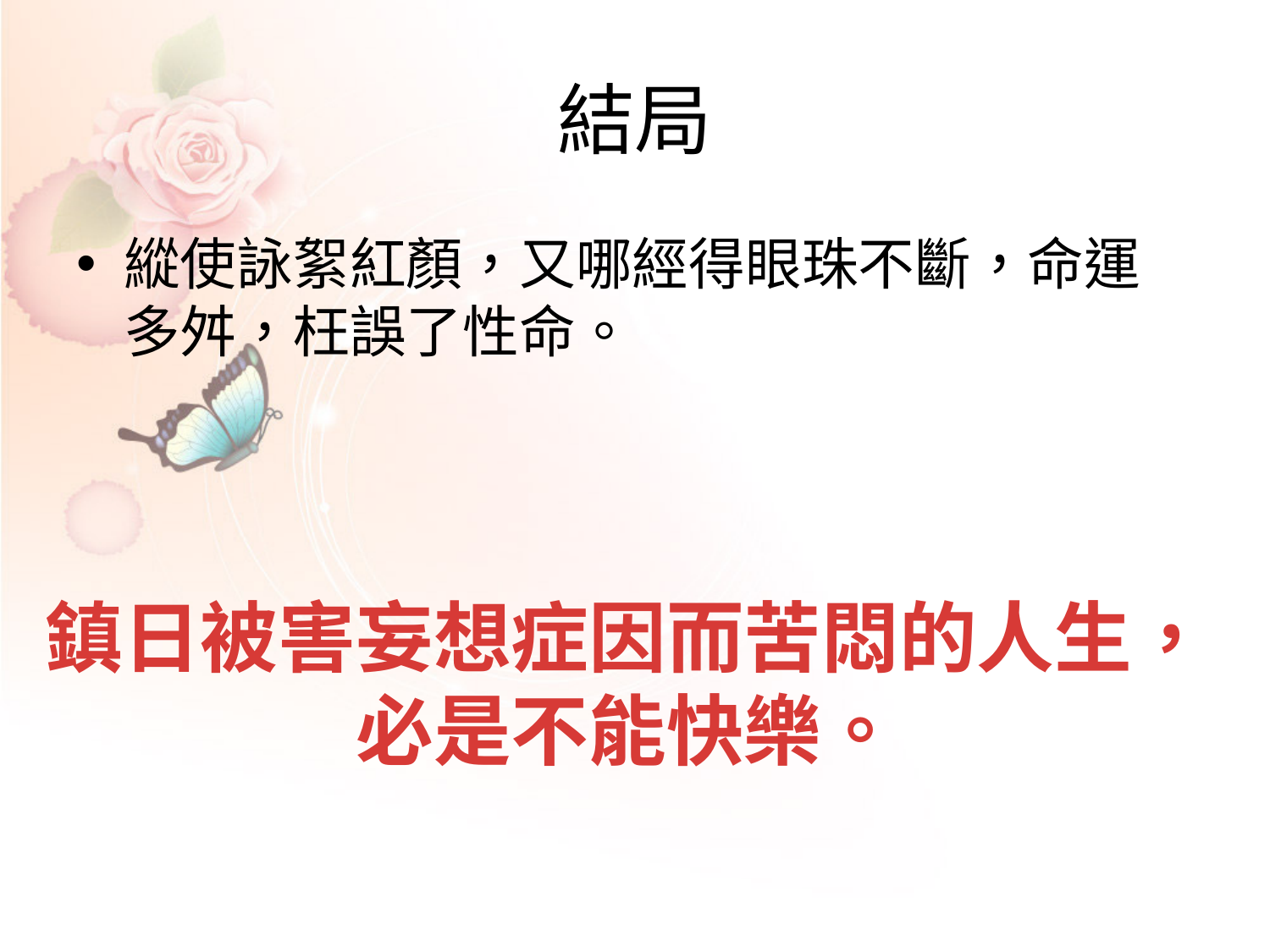

# 結局
縱使詠絮紅顏，又哪經得眼珠不斷，命運多舛，枉誤了性命。

鎮日被害妄想症因而苦悶的人生，
必是不能快樂。